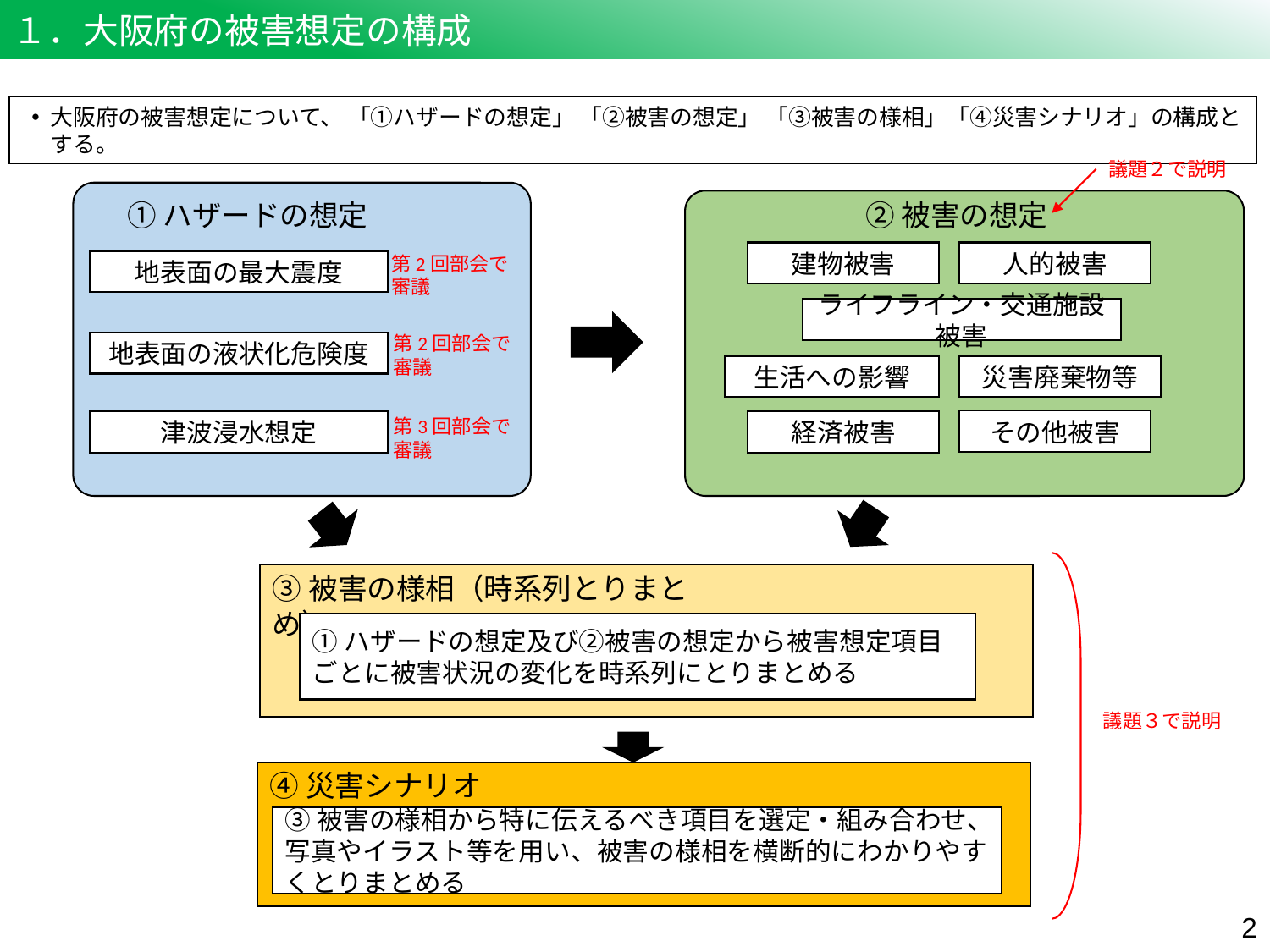

１．大阪府の被害想定の構成
大阪府の被害想定について、 「①ハザードの想定」 「②被害の想定」 「③被害の様相」「④災害シナリオ」の構成とする。
議題２で説明

①ハザードの想定

②被害の想定
建物被害
人的被害
第2回部会で
審議
地表面の最大震度
ライフライン・交通施設被害

第2回部会で
審議
地表面の液状化危険度
生活への影響
災害廃棄物等
第3回部会で
審議
その他被害
経済被害
津波浸水想定

③被害の様相（時系列とりまとめ）

①ハザードの想定及び②被害の想定から被害想定項目ごとに被害状況の変化を時系列にとりまとめる
議題３で説明

④災害シナリオ

③被害の様相から特に伝えるべき項目を選定・組み合わせ、写真やイラスト等を用い、被害の様相を横断的にわかりやすくとりまとめる
2